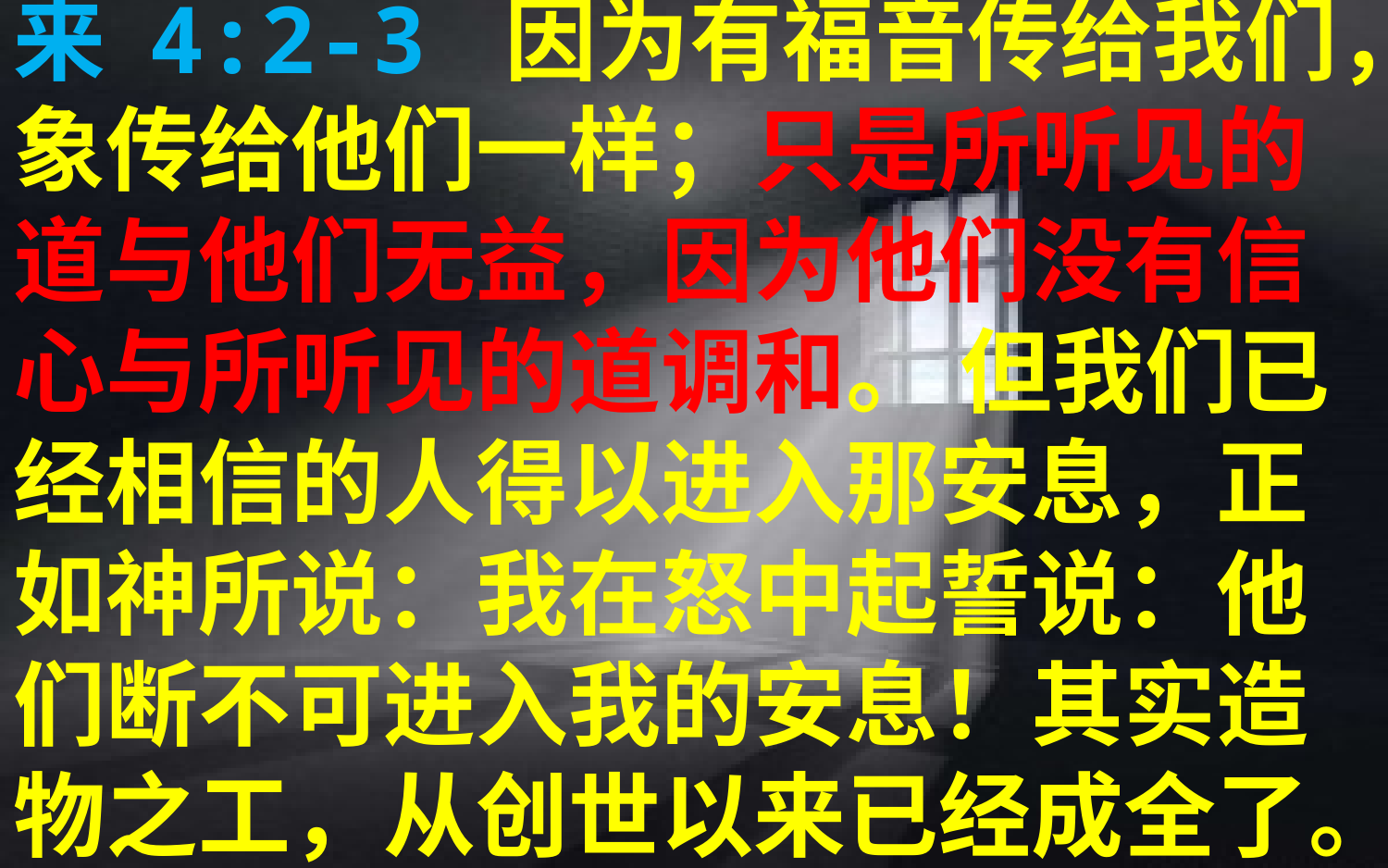

来 4:2-3 因为有福音传给我们，象传给他们一样；只是所听见的道与他们无益，因为他们没有信心与所听见的道调和。 但我们已经相信的人得以进入那安息，正如神所说：我在怒中起誓说：他们断不可进入我的安息！其实造物之工，从创世以来已经成全了。